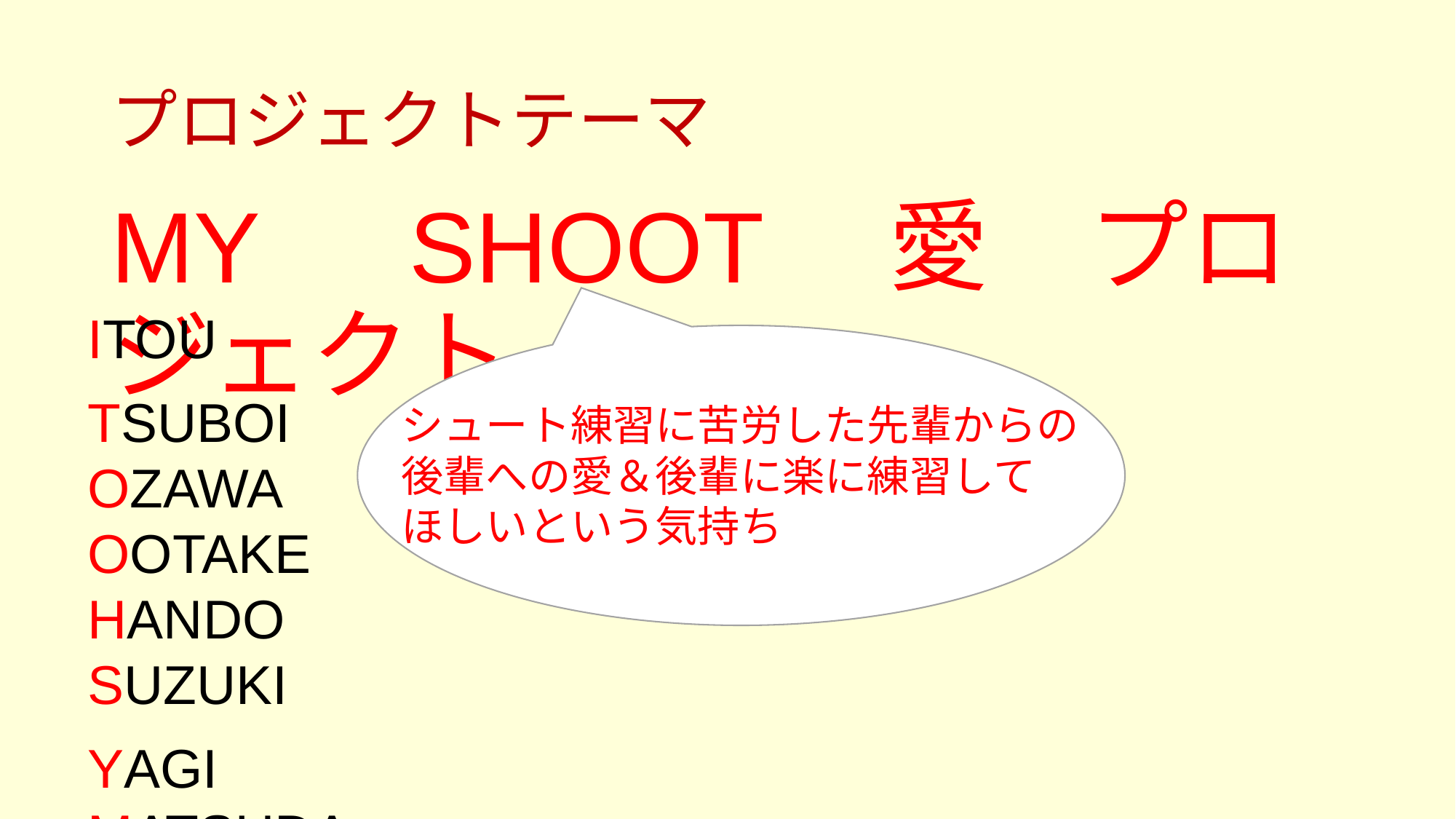

# プロジェクトテーマ
MY　SHOOT　愛　プロジェクト
ITOU

TSUBOI
OZAWA
OOTAKE
HANDO
SUZUKI

YAGI
MATSUDA

シュート練習に苦労した先輩からの後輩への愛＆後輩に楽に練習して
ほしいという気持ち